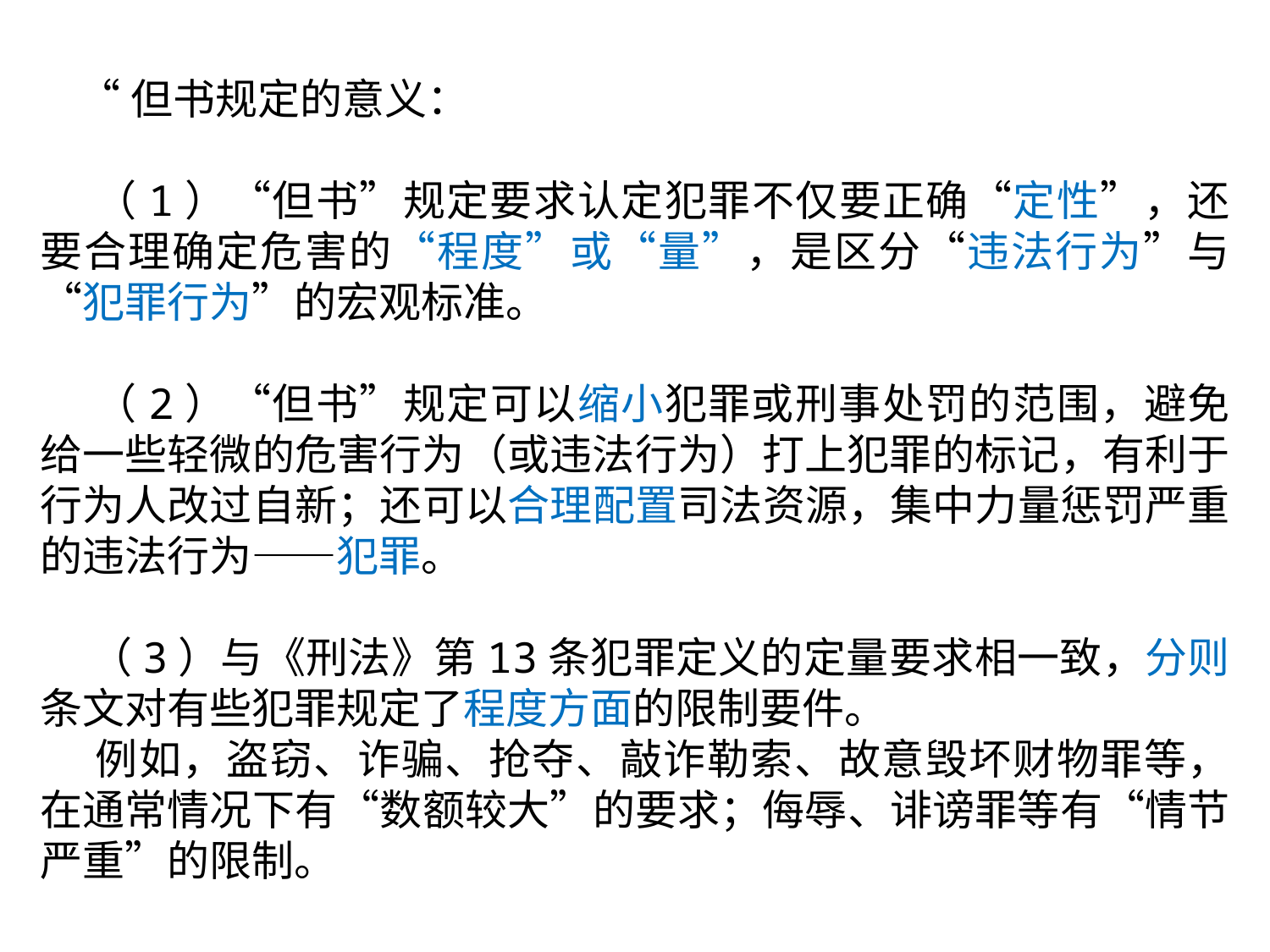

“但书规定的意义：

    （1）“但书”规定要求认定犯罪不仅要正确“定性”，还要合理确定危害的“程度”或“量”，是区分“违法行为”与“犯罪行为”的宏观标准。

    （2）“但书”规定可以缩小犯罪或刑事处罚的范围，避免给一些轻微的危害行为（或违法行为）打上犯罪的标记，有利于行为人改过自新；还可以合理配置司法资源，集中力量惩罚严重的违法行为——犯罪。

    （3）与《刑法》第13条犯罪定义的定量要求相一致，分则条文对有些犯罪规定了程度方面的限制要件。
    例如，盗窃、诈骗、抢夺、敲诈勒索、故意毁坏财物罪等，在通常情况下有“数额较大”的要求；侮辱、诽谤罪等有“情节严重”的限制。